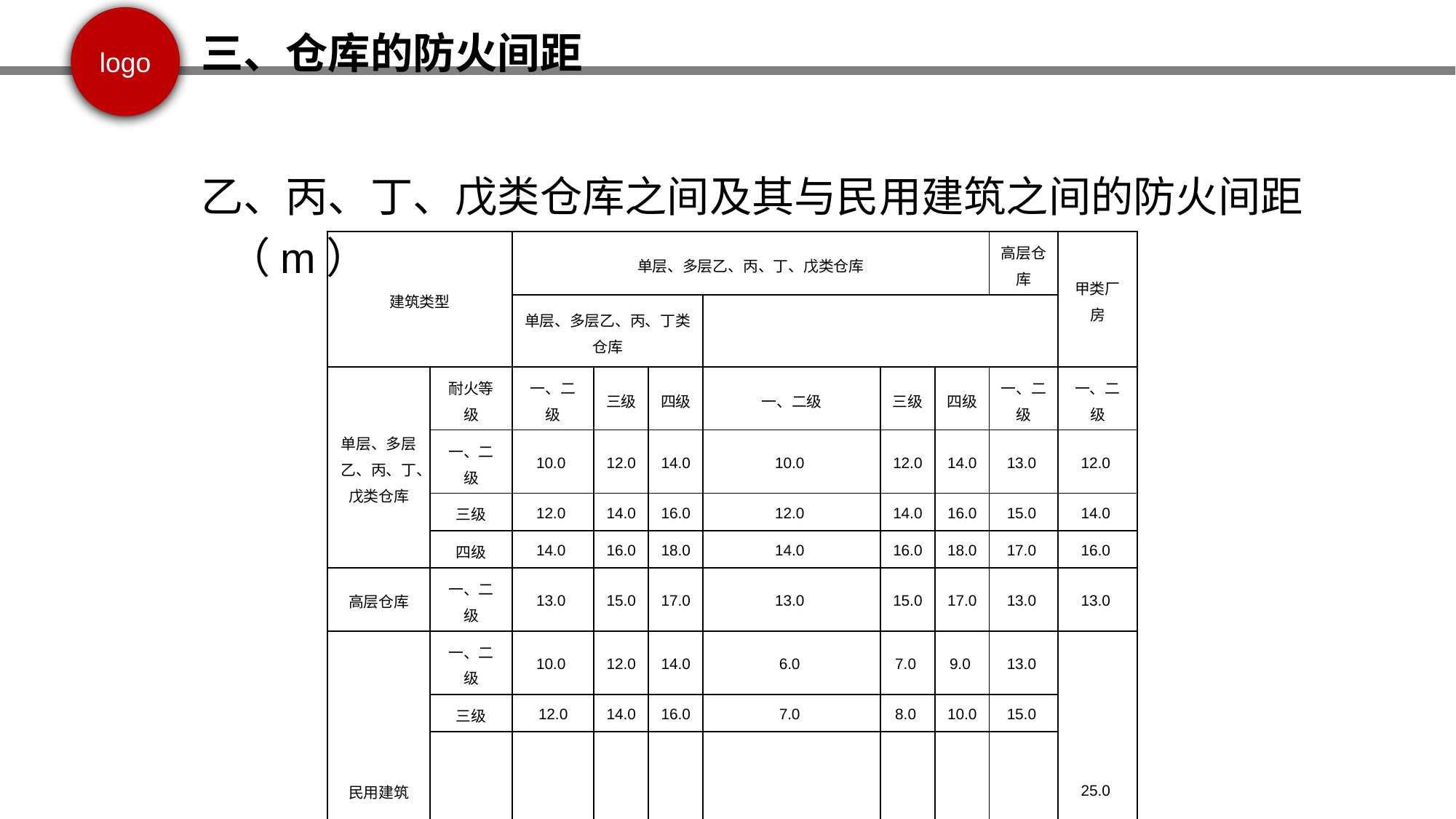

三、仓库的防火间距
乙、丙、丁、戊类仓库之间及其与民用建筑之间的防火间距（m）
| 建筑类型 |  | 单层、多层乙、丙、丁、戊类仓库 |  |  |  |  |  | 高层仓库 | 甲类厂房 |  |
| --- | --- | --- | --- | --- | --- | --- | --- | --- | --- | --- |
|  |  | 单层、多层乙、丙、丁类仓库 |  |  |  |  |  |  |  |  |
| 单层、多层乙、丙、丁、戊类仓库 | 耐火等级 | 一、二级 | 三级 | 四级 | 一、二级 | 三级 | 四级 | 一、二级 | 一、二级 |  |
|  | 一、二级 | 10.0 | 12.0 | 14.0 | 10.0 | 12.0 | 14.0 | 13.0 | 12.0 |  |
|  | 三级 | 12.0 | 14.0 | 16.0 | 12.0 | 14.0 | 16.0 | 15.0 | 14.0 |  |
|  | 四级 | 14.0 | 16.0 | 18.0 | 14.0 | 16.0 | 18.0 | 17.0 | 16.0 |  |
| 高层仓库 | 一、二级 | 13.0 | 15.0 | 17.0 | 13.0 | 15.0 | 17.0 | 13.0 | 13.0 |  |
| 民用建筑 | 一、二级 | 10.0 | 12.0 | 14.0 | 6.0 | 7.0 | 9.0 | 13.0 | 25.0 |  |
|  | 三级 | 12.0 | 14.0 | 16.0 | 7.0 | 8.0 | 10.0 | 15.0 |  |  |
|  | 四级 | 14.0 | 16.0 | 18.0 | 9.0 | 10.0 | 12.0 | 17.0 |  |  |